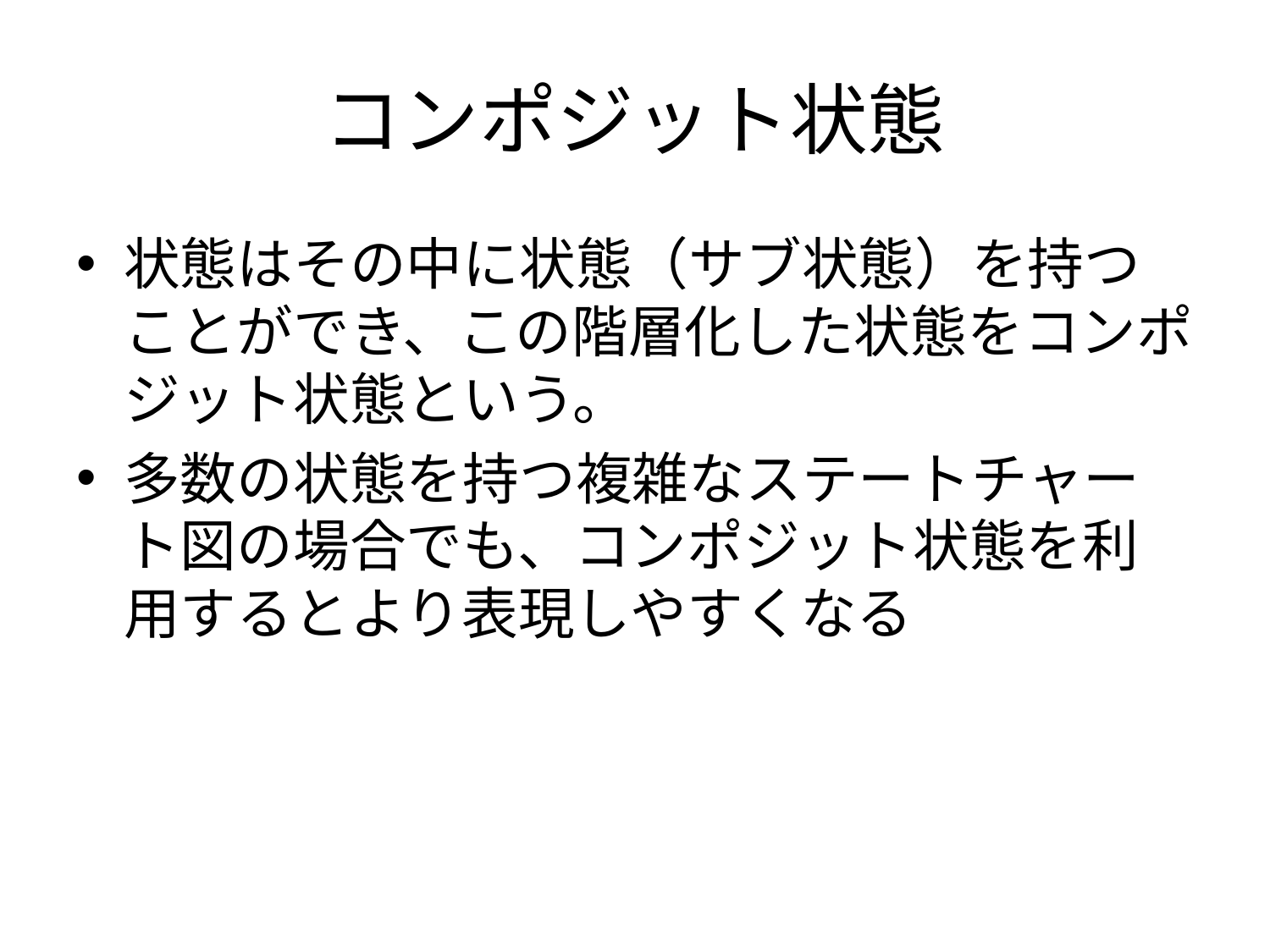

# コンポジット状態
状態はその中に状態（サブ状態）を持つことができ、この階層化した状態をコンポジット状態という。
多数の状態を持つ複雑なステートチャート図の場合でも、コンポジット状態を利用するとより表現しやすくなる